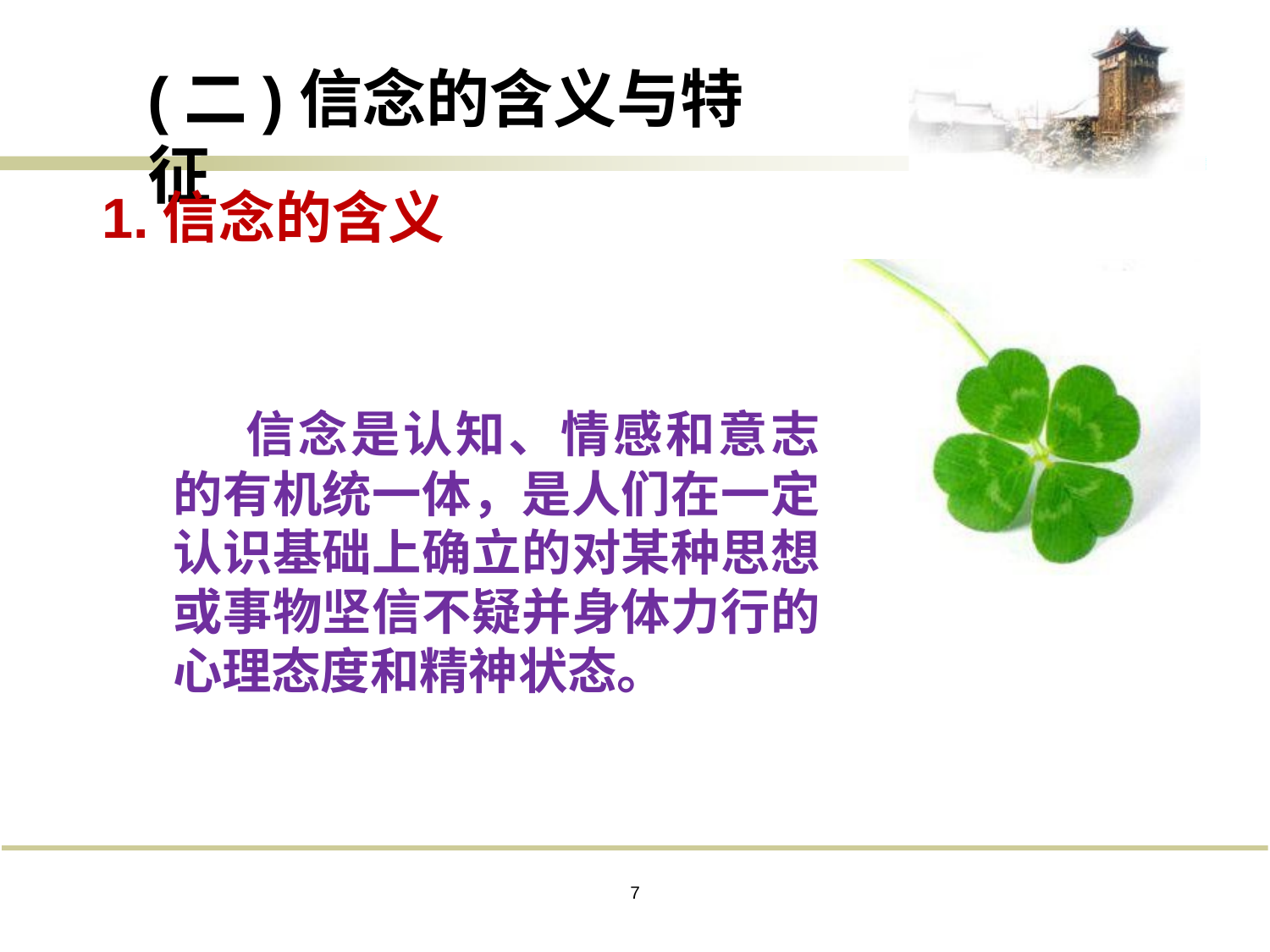

# (二)信念的含义与特征

1.信念的含义

    信念是认知、情感和意志 的有机统一体，是人们在一定 认识基础上确立的对某种思想 或事物坚信不疑并身体力行的 心理态度和精神状态。

7